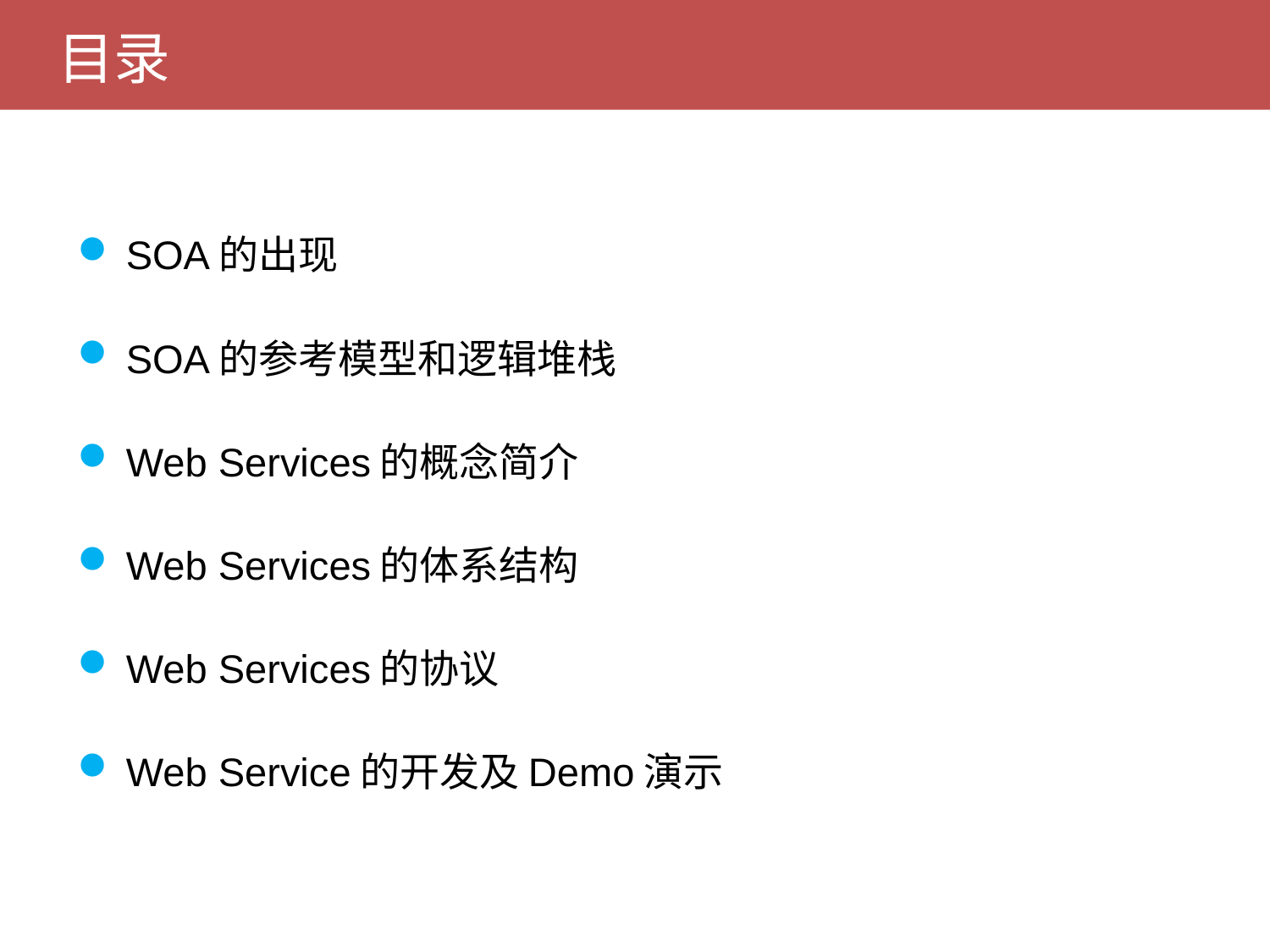

# 目录
SOA的出现
SOA的参考模型和逻辑堆栈
Web Services的概念简介
Web Services的体系结构
Web Services的协议
Web Service的开发及Demo演示